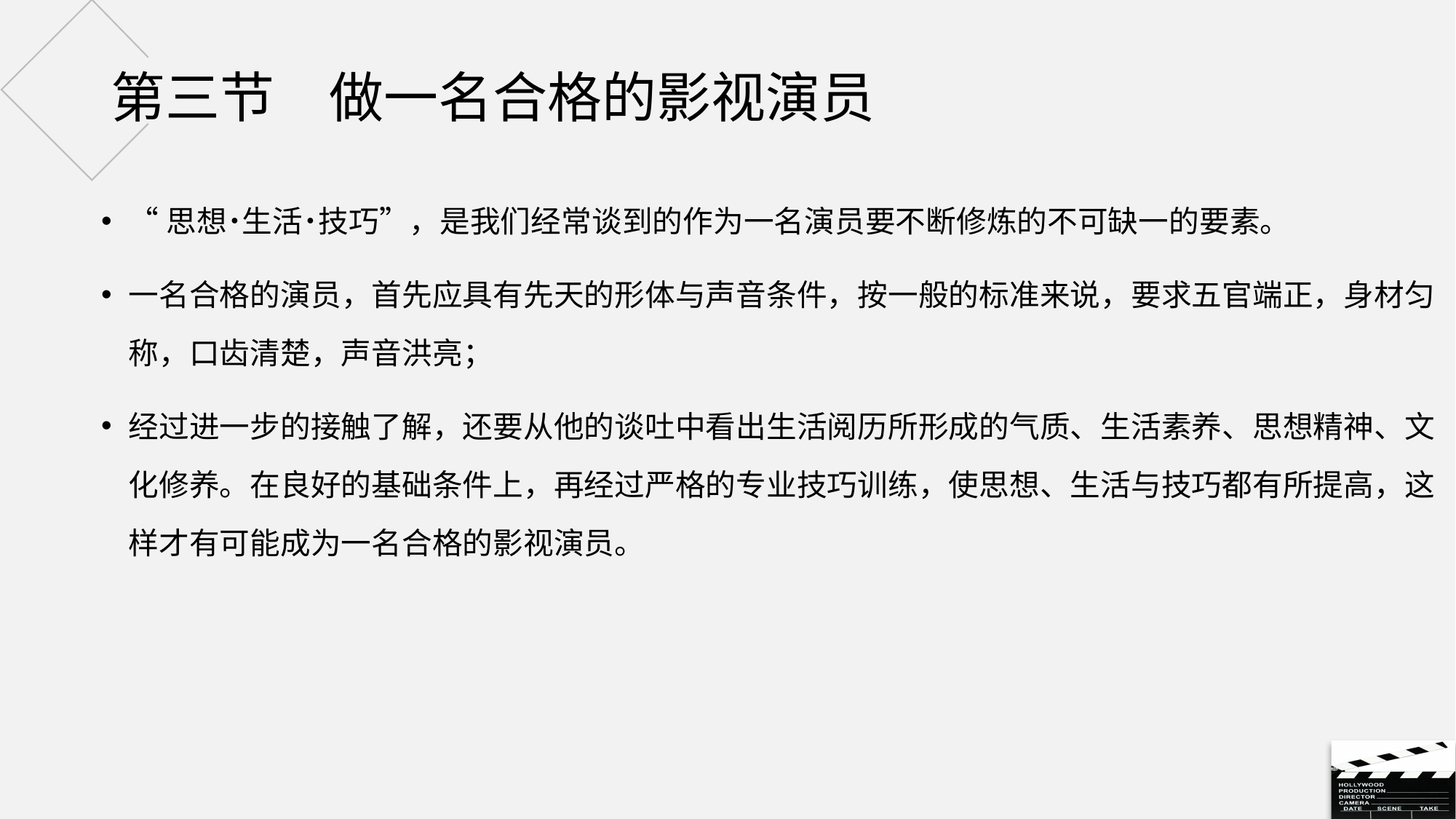

# 第三节	做一名合格的影视演员
“思想˙生活˙技巧”，是我们经常谈到的作为一名演员要不断修炼的不可缺一的要素。
一名合格的演员，首先应具有先天的形体与声音条件，按一般的标准来说，要求五官端正，身材匀称，口齿清楚，声音洪亮；
经过进一步的接触了解，还要从他的谈吐中看出生活阅历所形成的气质、生活素养、思想精神、文化修养。在良好的基础条件上，再经过严格的专业技巧训练，使思想、生活与技巧都有所提高，这样才有可能成为一名合格的影视演员。